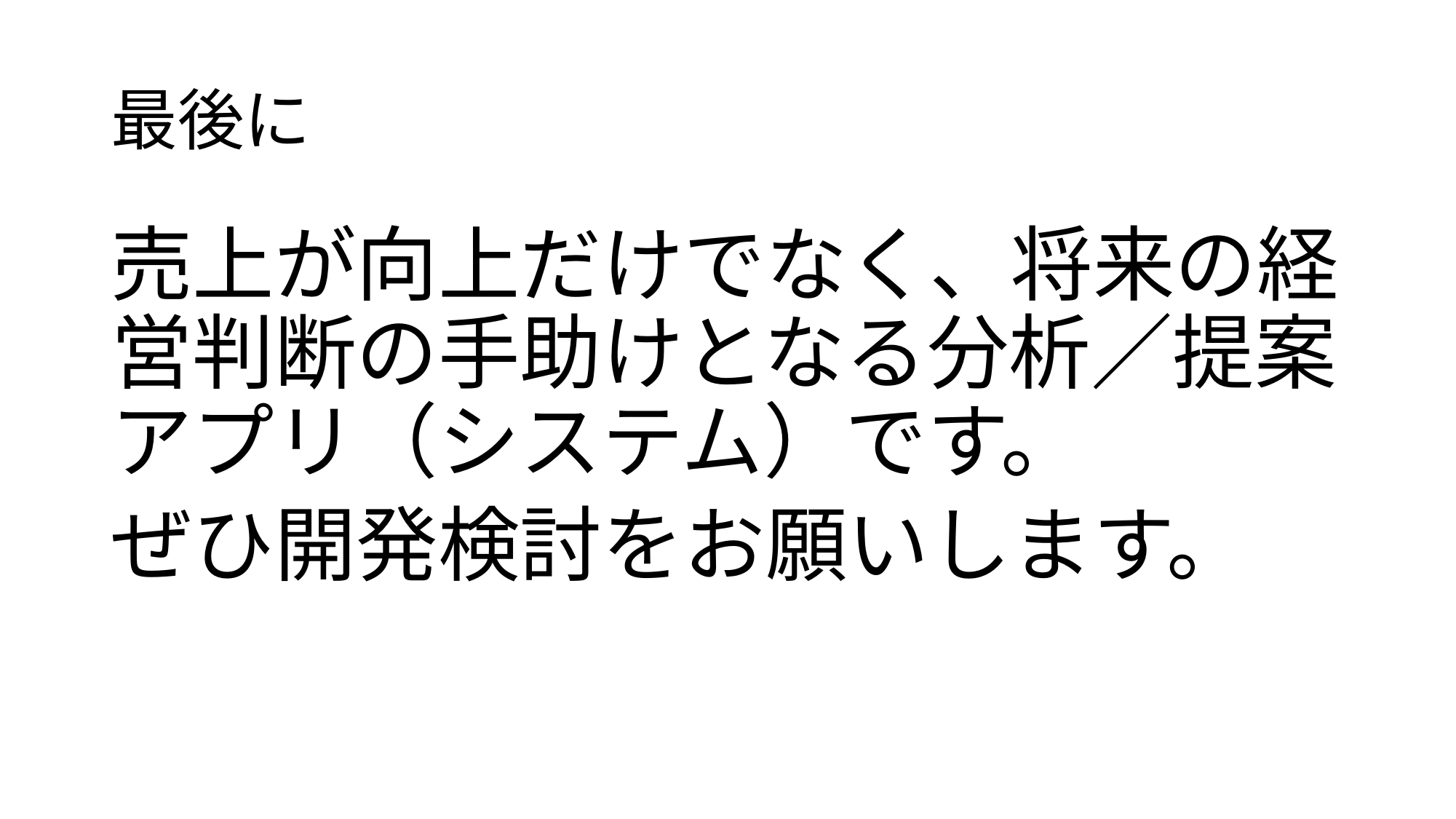

# 最後に
売上が向上だけでなく、将来の経営判断の手助けとなる分析／提案アプリ（システム）です。
ぜひ開発検討をお願いします。